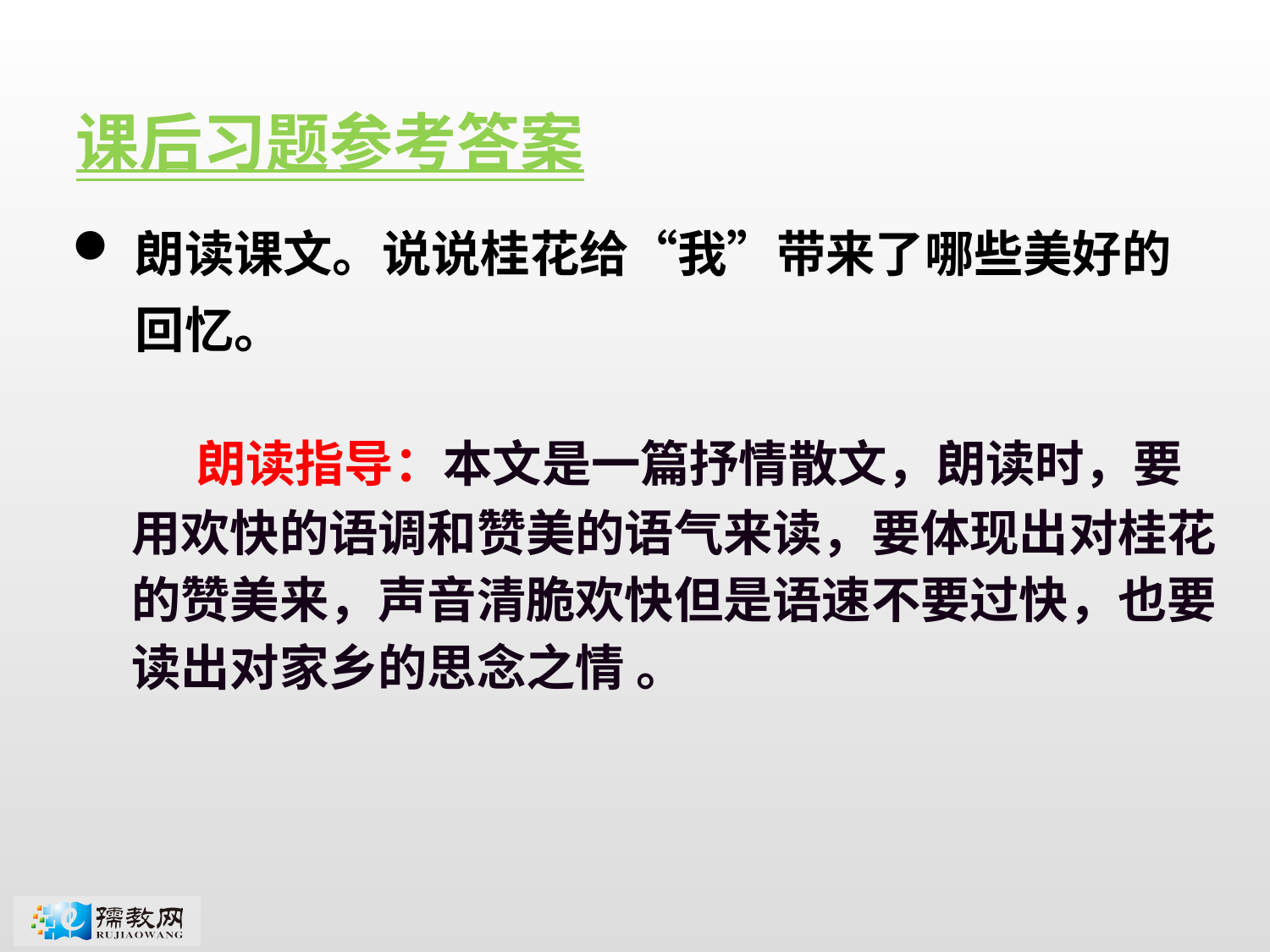

课后习题参考答案
朗读课文。说说桂花给“我”带来了哪些美好的回忆。
    朗读指导：本文是一篇抒情散文，朗读时，要用欢快的语调和赞美的语气来读，要体现出对桂花的赞美来，声音清脆欢快但是语速不要过快，也要读出对家乡的思念之情 。